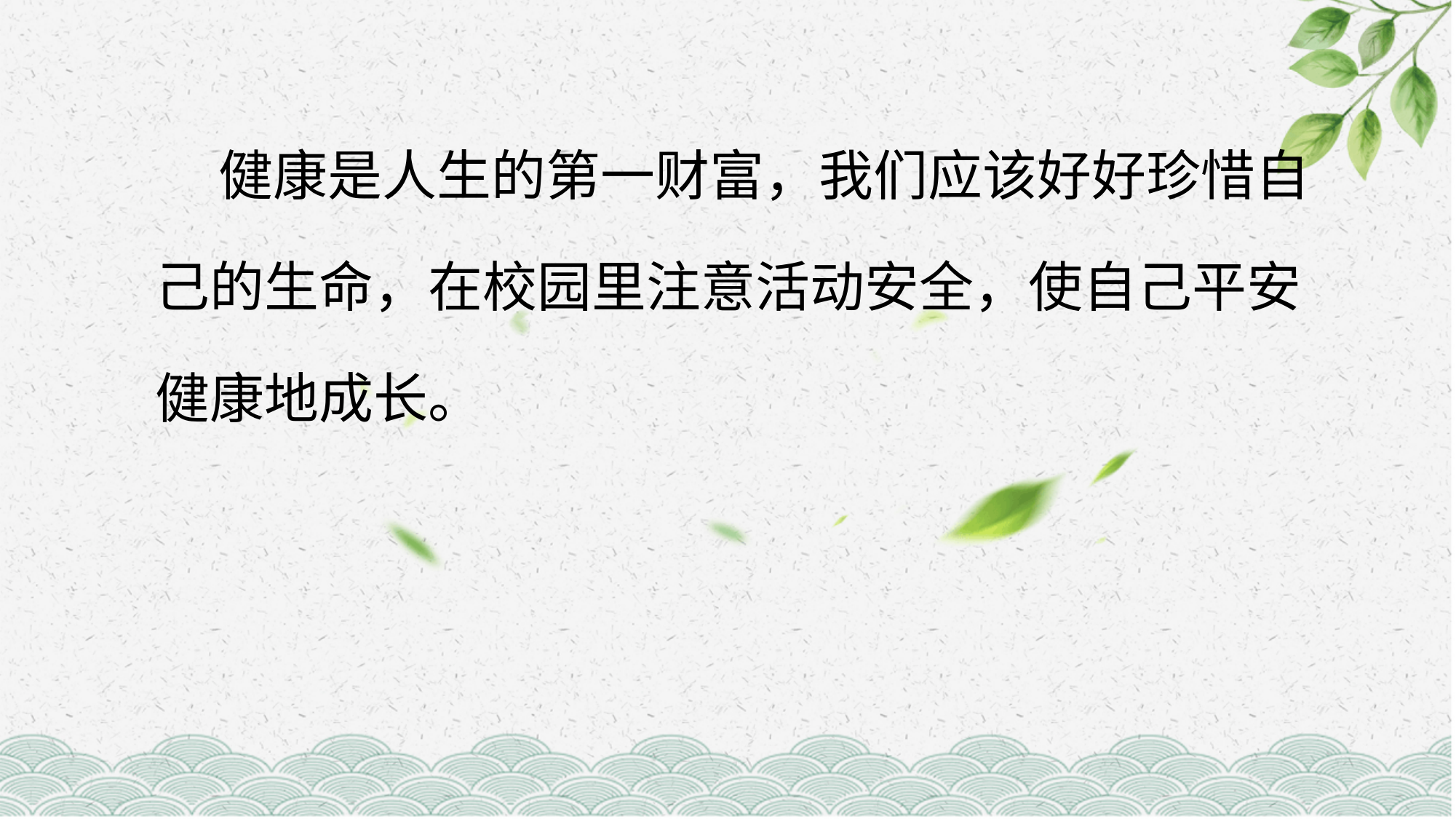

健康是人生的第一财富，我们应该好好珍惜自己的生命，在校园里注意活动安全，使自己平安健康地成长。